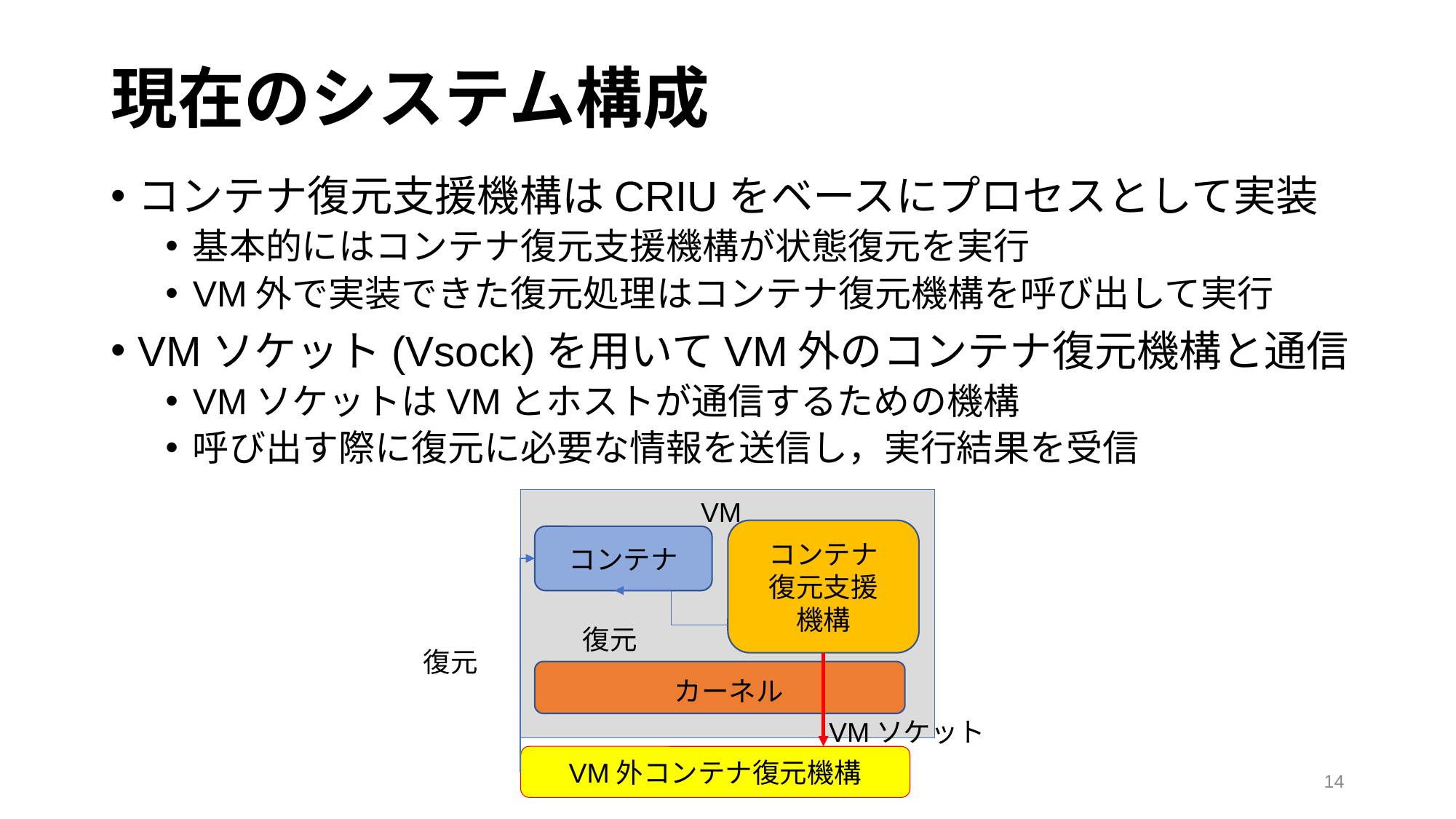

# 現在のシステム構成
コンテナ復元支援機構はCRIUをベースにプロセスとして実装
基本的にはコンテナ復元支援機構が状態復元を実行
VM外で実装できた復元処理はコンテナ復元機構を呼び出して実行
VMソケット(Vsock)を用いてVM外のコンテナ復元機構と通信
VMソケットはVMとホストが通信するための機構
呼び出す際に復元に必要な情報を送信し，実行結果を受信

VM
コンテナ
復元支援
機構
コンテナ
復元
復元

カーネル
VMソケット
VM外コンテナ復元機構
14